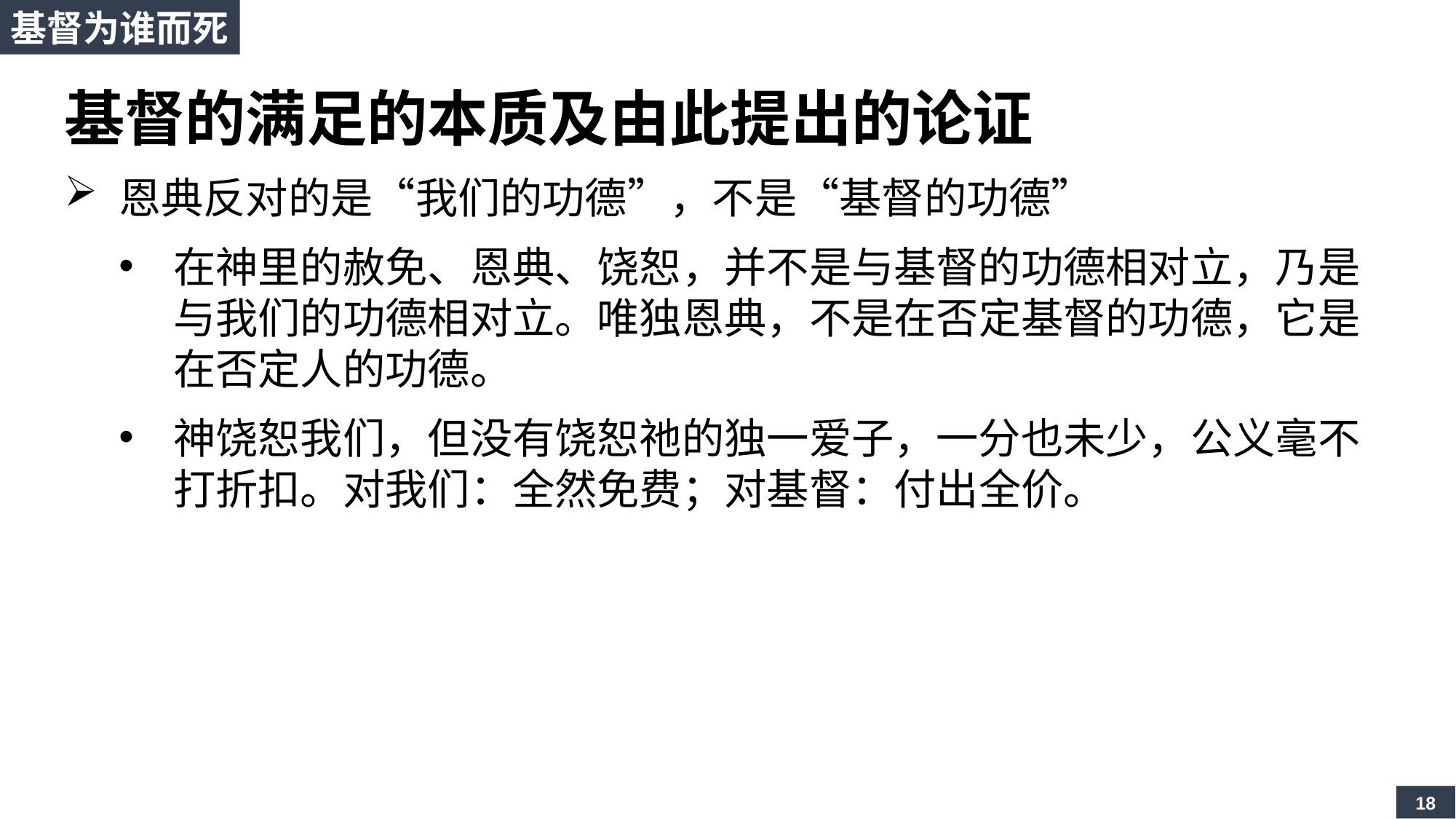

基督为谁而死
基督的满足的本质及由此提出的论证
恩典反对的是“我们的功德”，不是“基督的功德”
在神里的赦免、恩典、饶恕，并不是与基督的功德相对立，乃是与我们的功德相对立。唯独恩典，不是在否定基督的功德，它是在否定人的功德。
神饶恕我们，但没有饶恕祂的独一爱子，一分也未少，公义毫不打折扣。对我们：全然免费；对基督：付出全价。
18